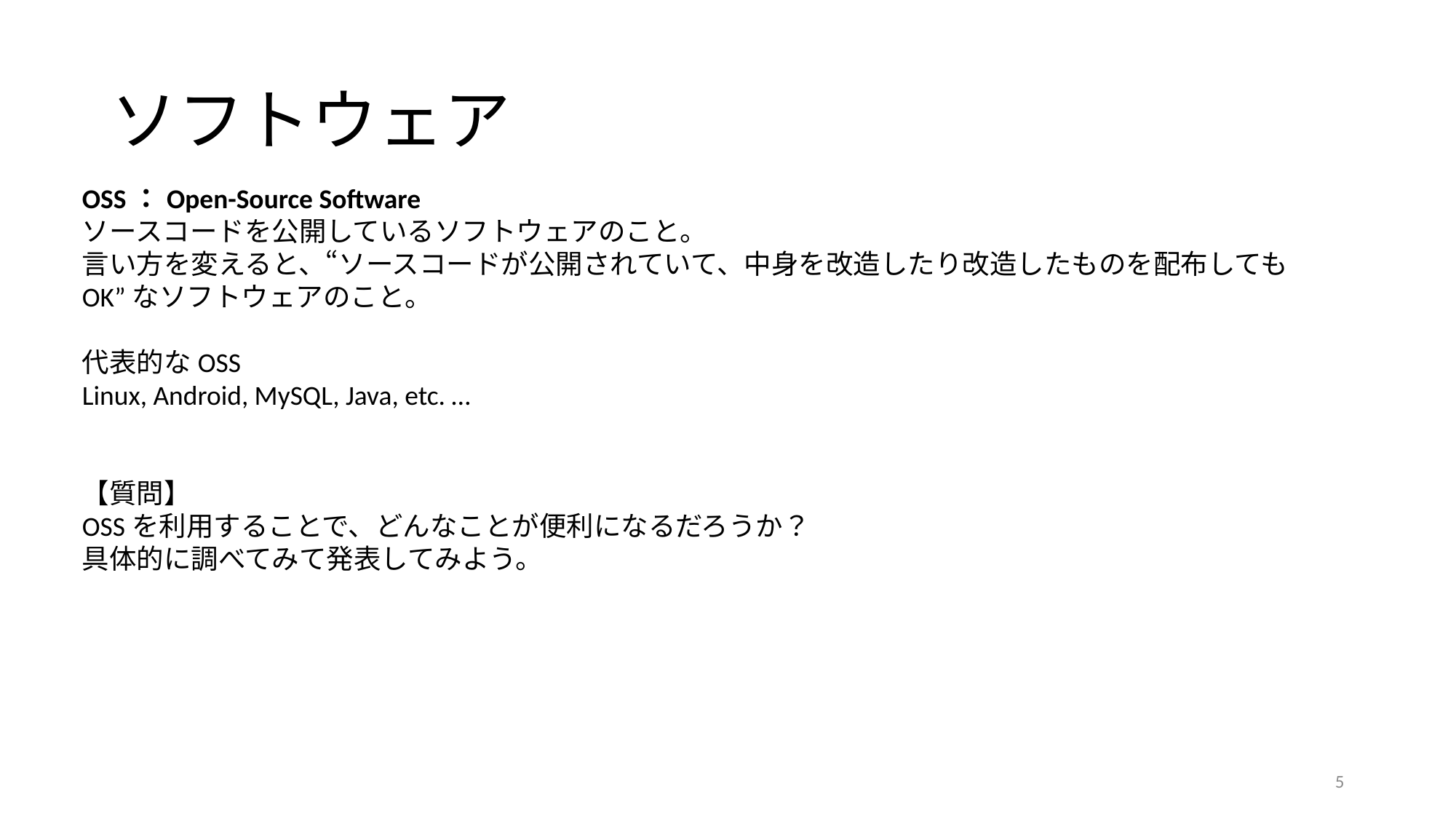

# ソフトウェア
OSS：Open-Source Software
ソースコードを公開しているソフトウェアのこと。
言い方を変えると、“ソースコードが公開されていて、中身を改造したり改造したものを配布してもOK”なソフトウェアのこと。

代表的なOSS
Linux, Android, MySQL, Java, etc. …

【質問】
OSSを利用することで、どんなことが便利になるだろうか？
具体的に調べてみて発表してみよう。

5